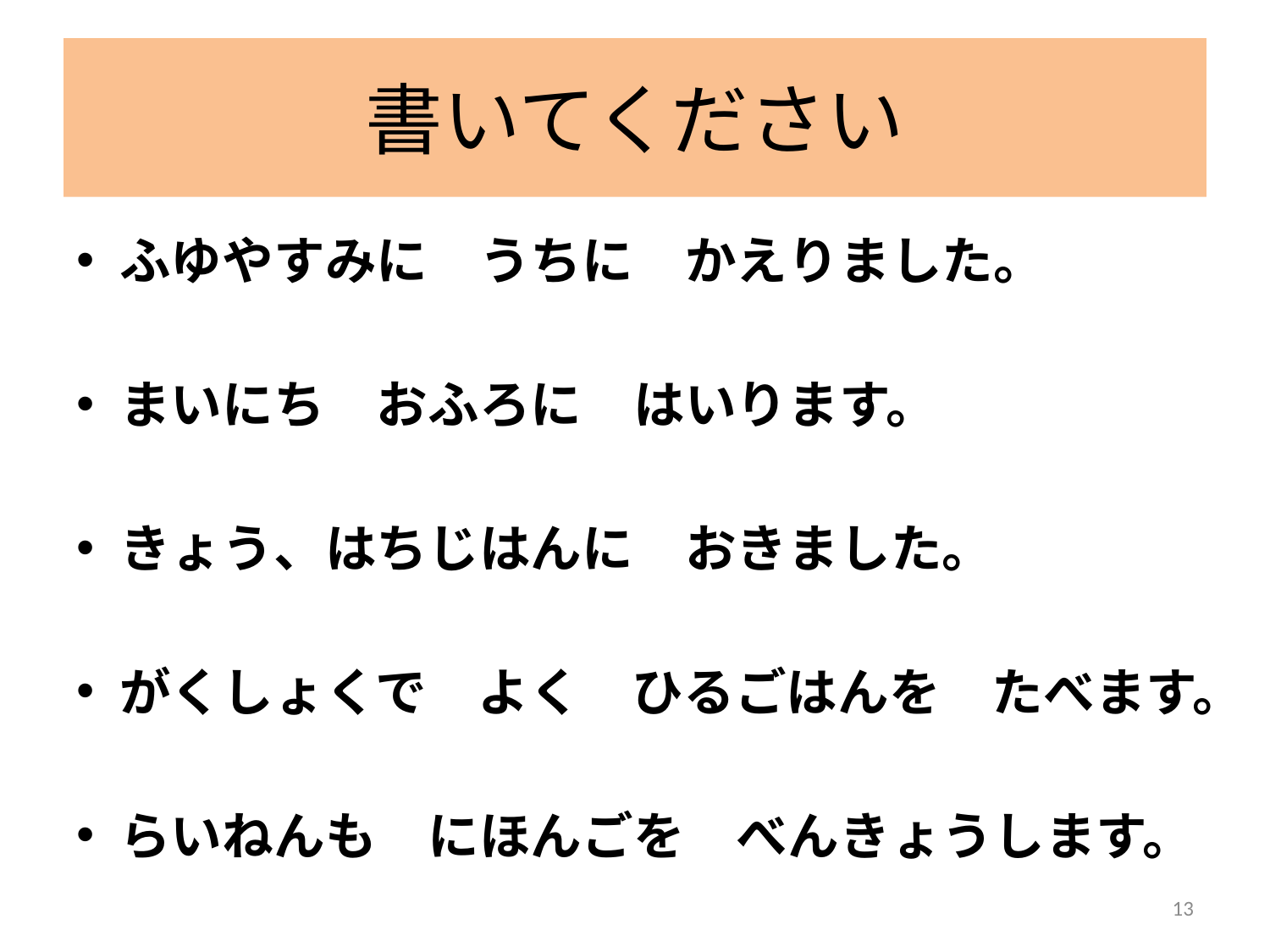

# 書いてください
ふゆやすみに　うちに　かえりました。

まいにち　おふろに　はいります。

きょう、はちじはんに　おきました。

がくしょくで　よく　ひるごはんを　たべます。

らいねんも　にほんごを　べんきょうします。

13